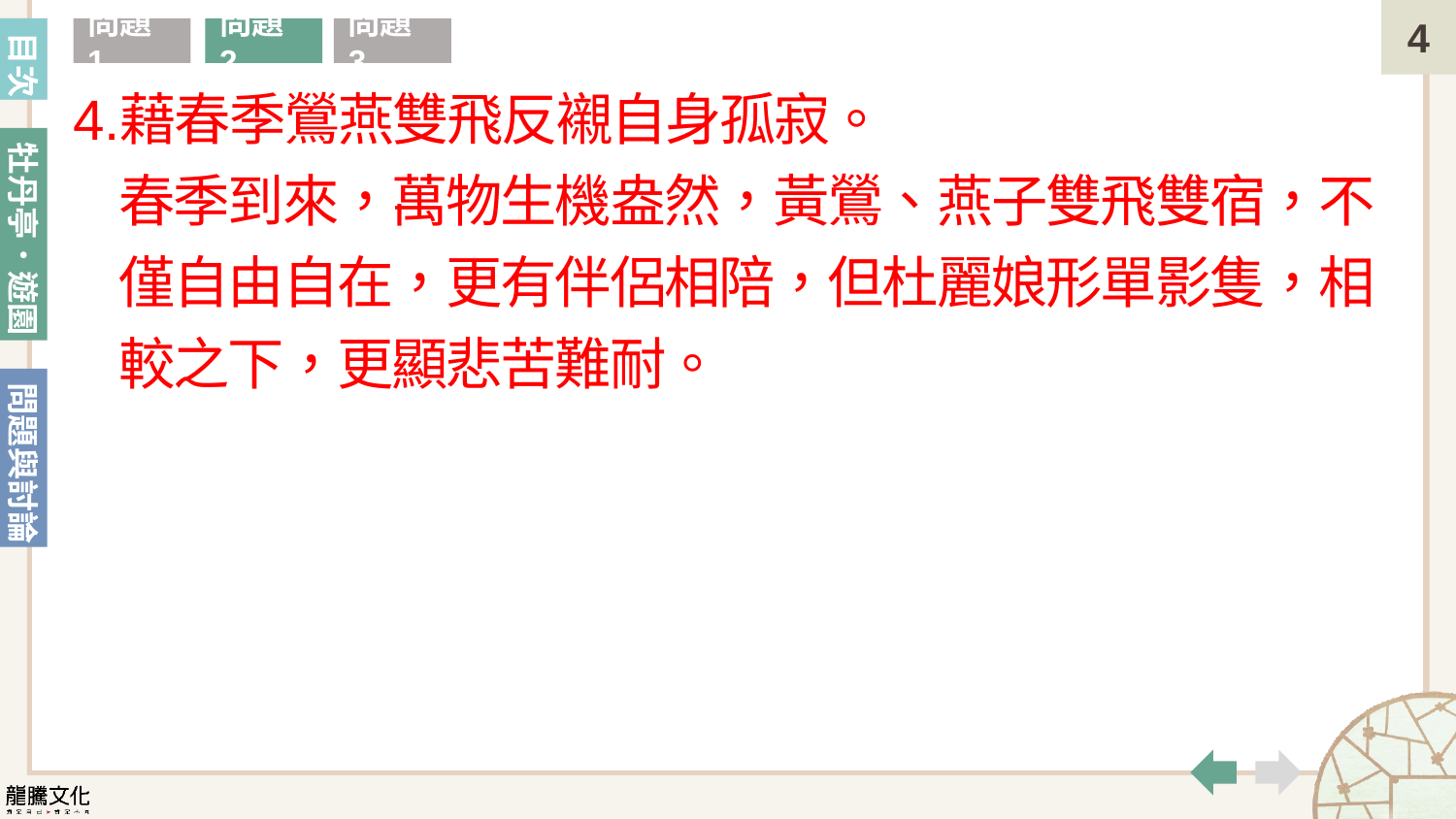

目次
問題1
問題2
問題3
藉春季鶯燕雙飛反襯自身孤寂。
春季到來，萬物生機盎然，黃鶯、燕子雙飛雙宿，不僅自由自在，更有伴侶相陪，但杜麗娘形單影隻，相較之下，更顯悲苦難耐。